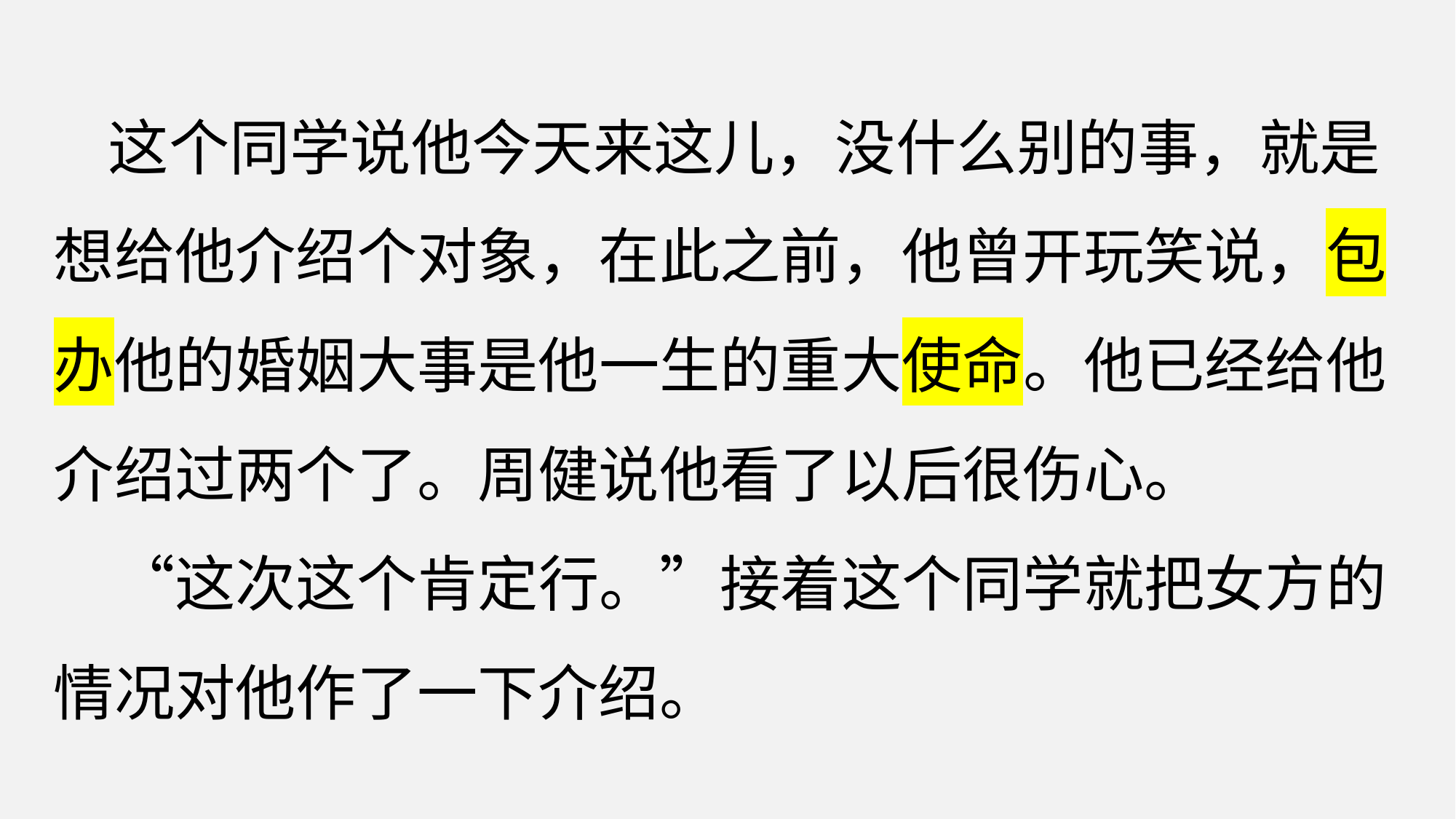

这个同学说他今天来这儿，没什么别的事，就是想给他介绍个对象，在此之前，他曾开玩笑说，包办他的婚姻大事是他一生的重大使命。他已经给他介绍过两个了。周健说他看了以后很伤心。
　“这次这个肯定行。”接着这个同学就把女方的情况对他作了一下介绍。